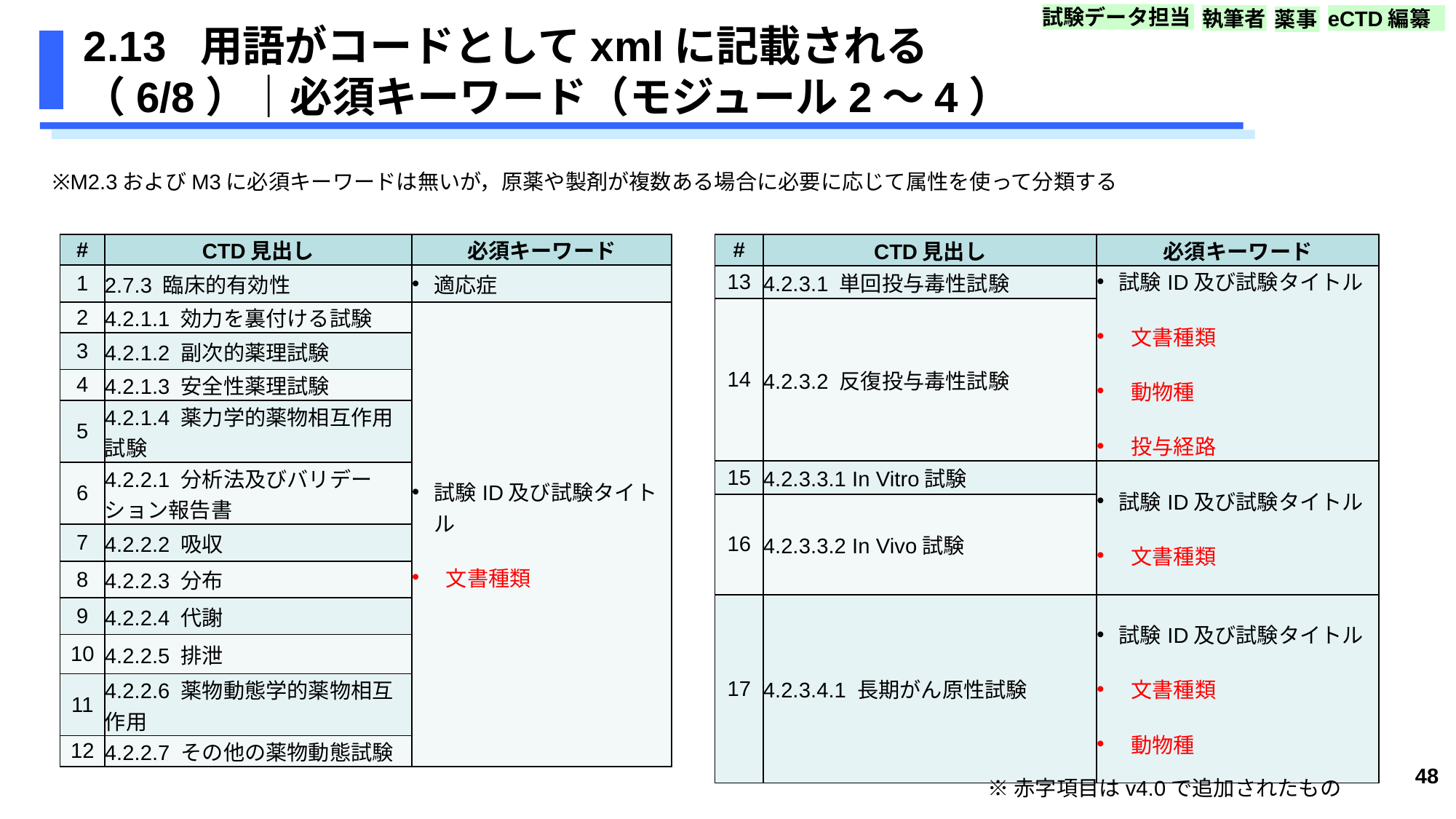

試験データ担当
執筆者
eCTD編纂
薬事
# 2.13  用語がコードとしてxmlに記載される （6/8）｜必須キーワード（モジュール2～4）
※M2.3およびM3に必須キーワードは無いが，原薬や製剤が複数ある場合に必要に応じて属性を使って分類する
| # | CTD見出し | 必須キーワード |
| --- | --- | --- |
| 1 | 2.7.3 臨床的有効性 | 適応症 |
| 2 | 4.2.1.1 効力を裏付ける試験 | 試験ID及び試験タイトル 文書種類 |
| 3 | 4.2.1.2 副次的薬理試験 |  |
| 4 | 4.2.1.3 安全性薬理試験 |  |
| 5 | 4.2.1.4 薬力学的薬物相互作用試験 |  |
| 6 | 4.2.2.1 分析法及びバリデーション報告書 |  |
| 7 | 4.2.2.2 吸収 |  |
| 8 | 4.2.2.3 分布 |  |
| 9 | 4.2.2.4 代謝 |  |
| 10 | 4.2.2.5 排泄 |  |
| 11 | 4.2.2.6 薬物動態学的薬物相互作用 |  |
| 12 | 4.2.2.7 その他の薬物動態試験 |  |
| # | CTD見出し | 必須キーワード |
| --- | --- | --- |
| 13 | 4.2.3.1 単回投与毒性試験 | 試験ID及び試験タイトル 文書種類 動物種  投与経路 |
| 14 | 4.2.3.2 反復投与毒性試験 |  |
| 15 | 4.2.3.3.1 In Vitro試験 | 試験ID及び試験タイトル 文書種類 |
| 16 | 4.2.3.3.2 In Vivo試験 |  |
| 17 | 4.2.3.4.1 長期がん原性試験 | 試験ID及び試験タイトル 文書種類 動物種 |
48
※赤字項目はv4.0で追加されたもの